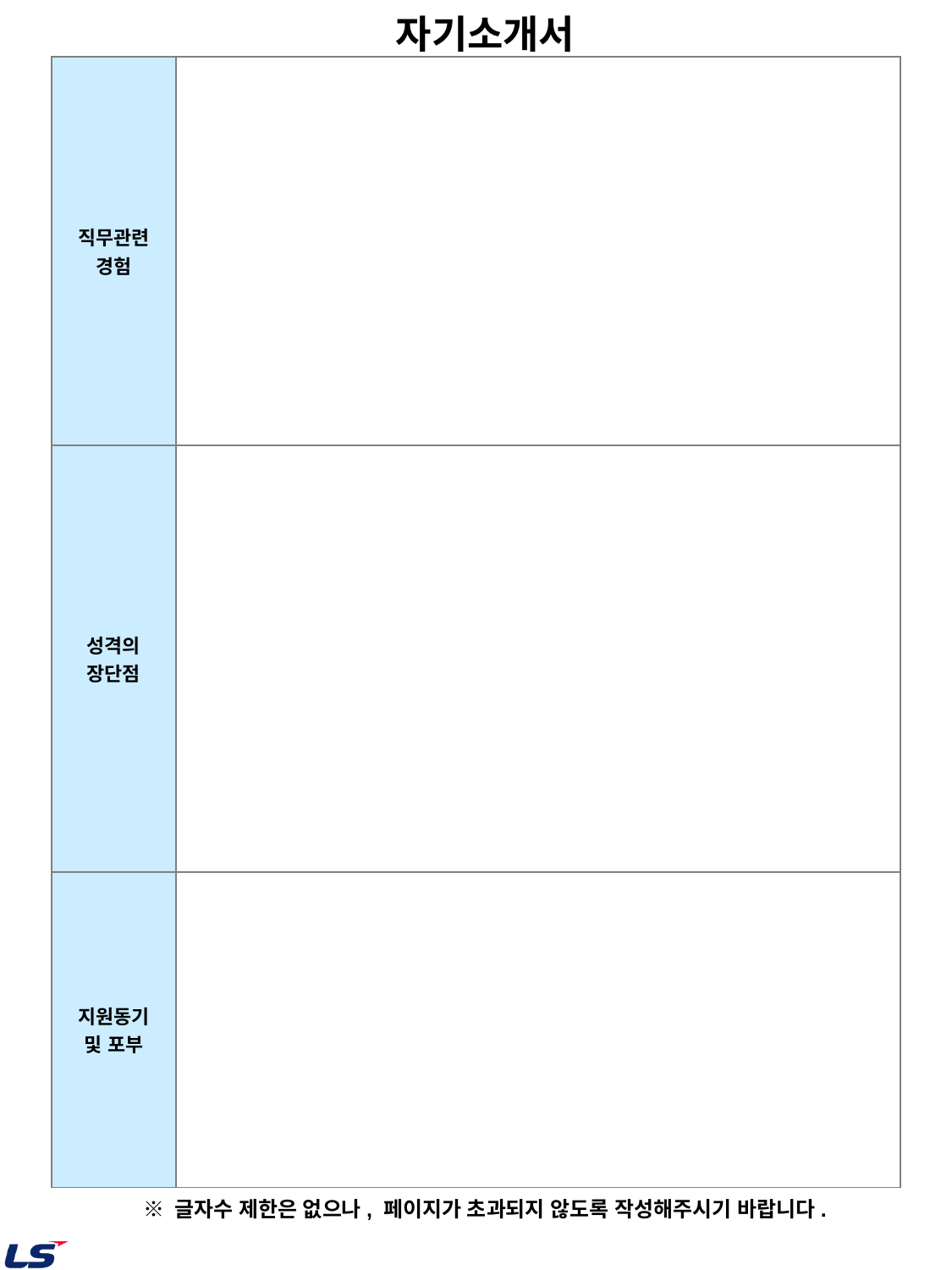

자기소개서
| 직무관련 경험 |  |
| --- | --- |
| 성격의 장단점 |  |
| 지원동기 및 포부 |  |
※ 글자수 제한은 없으나, 페이지가 초과되지 않도록 작성해주시기 바랍니다.